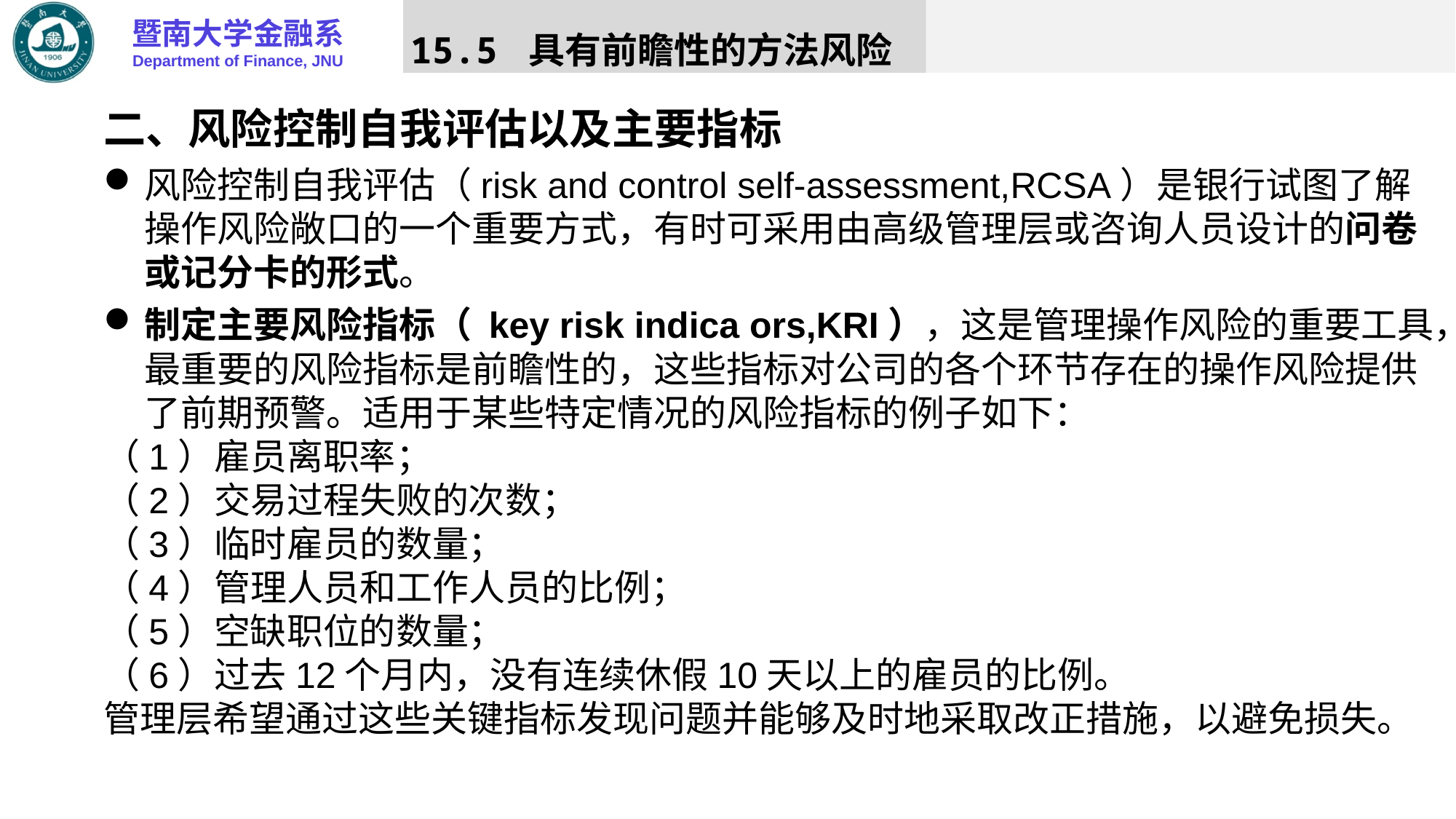

15.5 具有前瞻性的方法风险
二、风险控制自我评估以及主要指标
风险控制自我评估（risk and control self-assessment,RCSA）是银行试图了解操作风险敞口的一个重要方式，有时可采用由高级管理层或咨询人员设计的问卷或记分卡的形式。
制定主要风险指标（ key risk indica ors,KRI），这是管理操作风险的重要工具，最重要的风险指标是前瞻性的，这些指标对公司的各个环节存在的操作风险提供了前期预警。适用于某些特定情况的风险指标的例子如下：
（1）雇员离职率；
（2）交易过程失败的次数；
（3）临时雇员的数量；
（4）管理人员和工作人员的比例；
（5）空缺职位的数量；
（6）过去12个月内，没有连续休假10天以上的雇员的比例。
管理层希望通过这些关键指标发现问题并能够及时地采取改正措施，以避免损失。